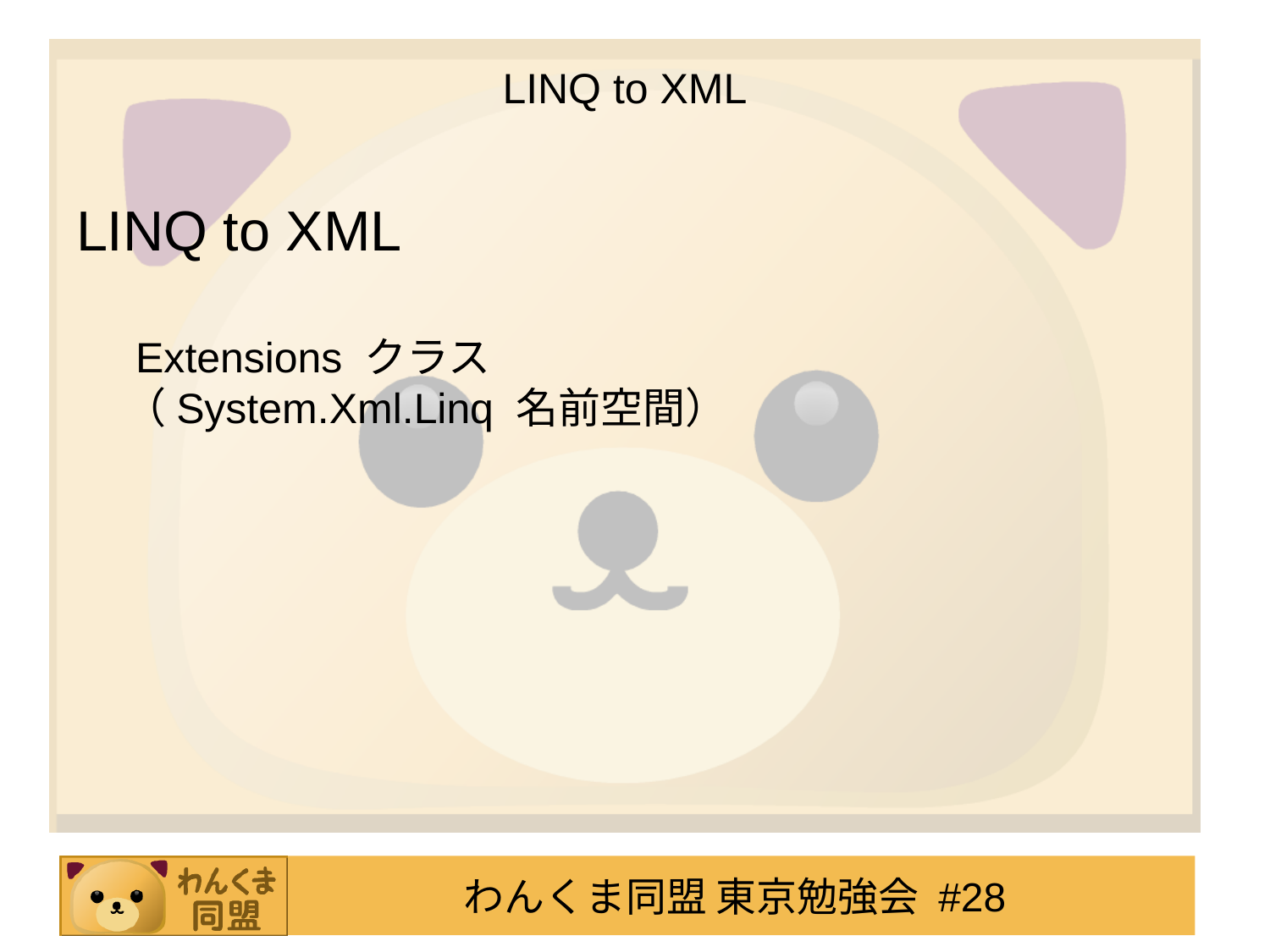

# LINQ to XML
LINQ to XML
 Extensions クラス
（System.Xml.Linq 名前空間）